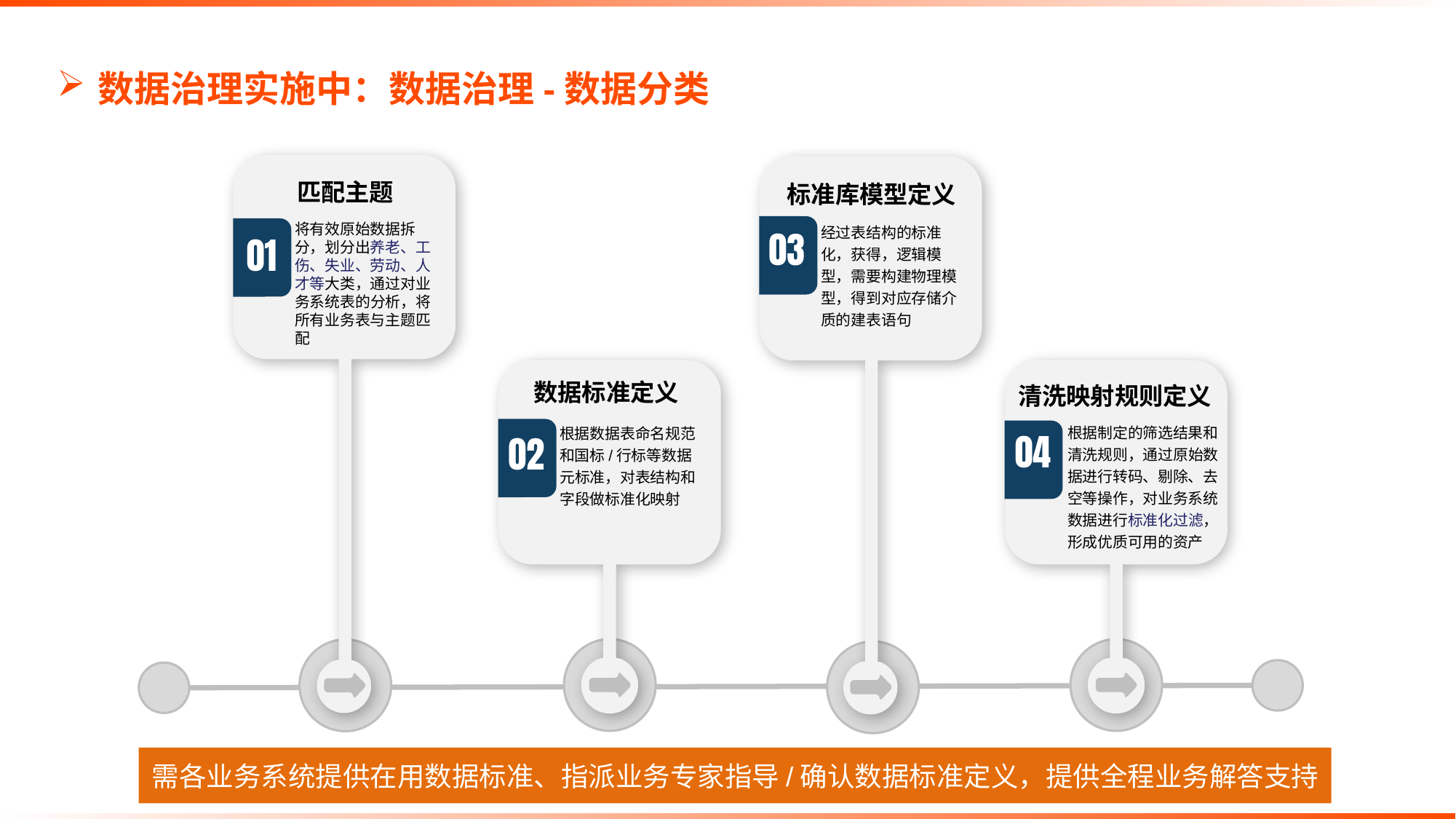

# 数据治理实施中：数据治理-数据分类

匹配主题
将有效原始数据拆分，划分出养老、工伤、失业、劳动、人才等大类，通过对业务系统表的分析，将所有业务表与主题匹配
标准库模型定义
经过表结构的标准化，获得，逻辑模型，需要构建物理模型，得到对应存储介质的建表语句
03

01

数据标准定义
根据数据表命名规范和国标/行标等数据元标准，对表结构和字段做标准化映射
清洗映射规则定义
根据制定的筛选结果和清洗规则，通过原始数据进行转码、剔除、去空等操作，对业务系统数据进行标准化过滤，形成优质可用的资产
04
02

需各业务系统提供在用数据标准、指派业务专家指导/确认数据标准定义，提供全程业务解答支持